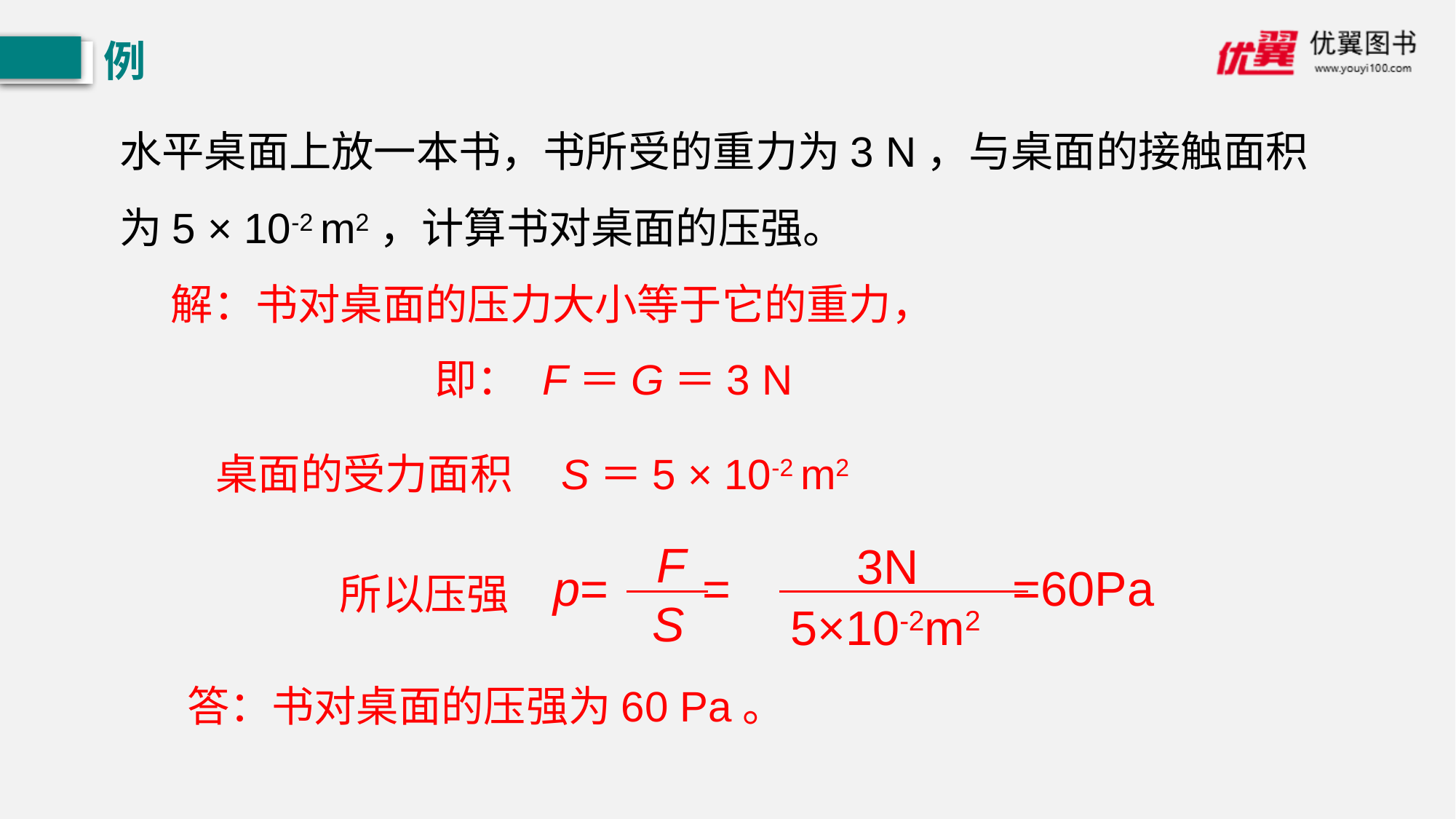

例

水平桌面上放一本书，书所受的重力为3 N，与桌面的接触面积为5 × 10-2 m2，计算书对桌面的压强。
解：书对桌面的压力大小等于它的重力，
即：
F＝G＝3 N
桌面的受力面积
S＝5 × 10-2 m2
F
S
3N
5×10-2m2
p=       =                     =60Pa
所以压强
答：书对桌面的压强为60 Pa。